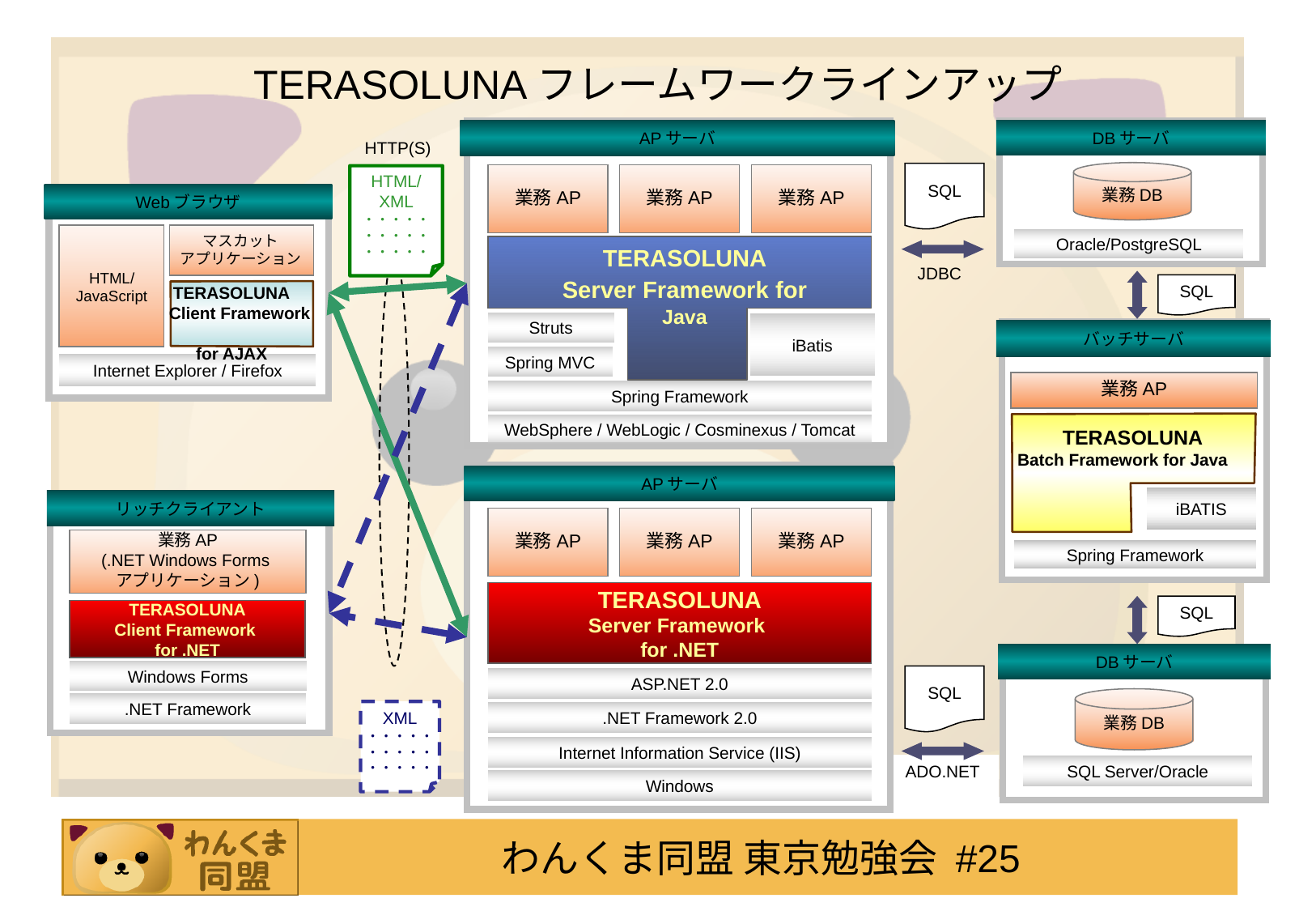

# TERASOLUNAフレームワークラインアップ

HTTP(S)
DBサーバ
APサーバ

業務DB
SQL
業務AP
業務AP
業務AP
HTML/
XML
・・・・・
・・・・・
・・・・・
Webブラウザ

マスカット
アプリケーション

Oracle/PostgreSQL

TERASOLUNA
Server Framework for Java

JDBC
HTML/
JavaScript
SQL
TERASOLUNA
Client Framework
for AJAX

Struts
iBatis
バッチサーバ

Spring MVC
Internet Explorer / Firefox
業務AP
Spring Framework

WebSphere / WebLogic / Cosminexus / Tomcat
　TERASOLUNA
Batch Framework for Java

APサーバ
iBATIS
リッチクライアント

業務AP
業務AP
業務AP
業務AP
(.NET Windows Forms
アプリケーション)
Spring Framework
TERASOLUNA
Server Framework
for .NET
SQL
TERASOLUNA
Client Framework
for .NET

DBサーバ

Windows Forms
SQL
ASP.NET 2.0
業務DB
.NET Framework
XML
・・・・・
・・・・・
・・・・・
.NET Framework 2.0
Internet Information Service (IIS)

ADO.NET

SQL Server/Oracle
Windows